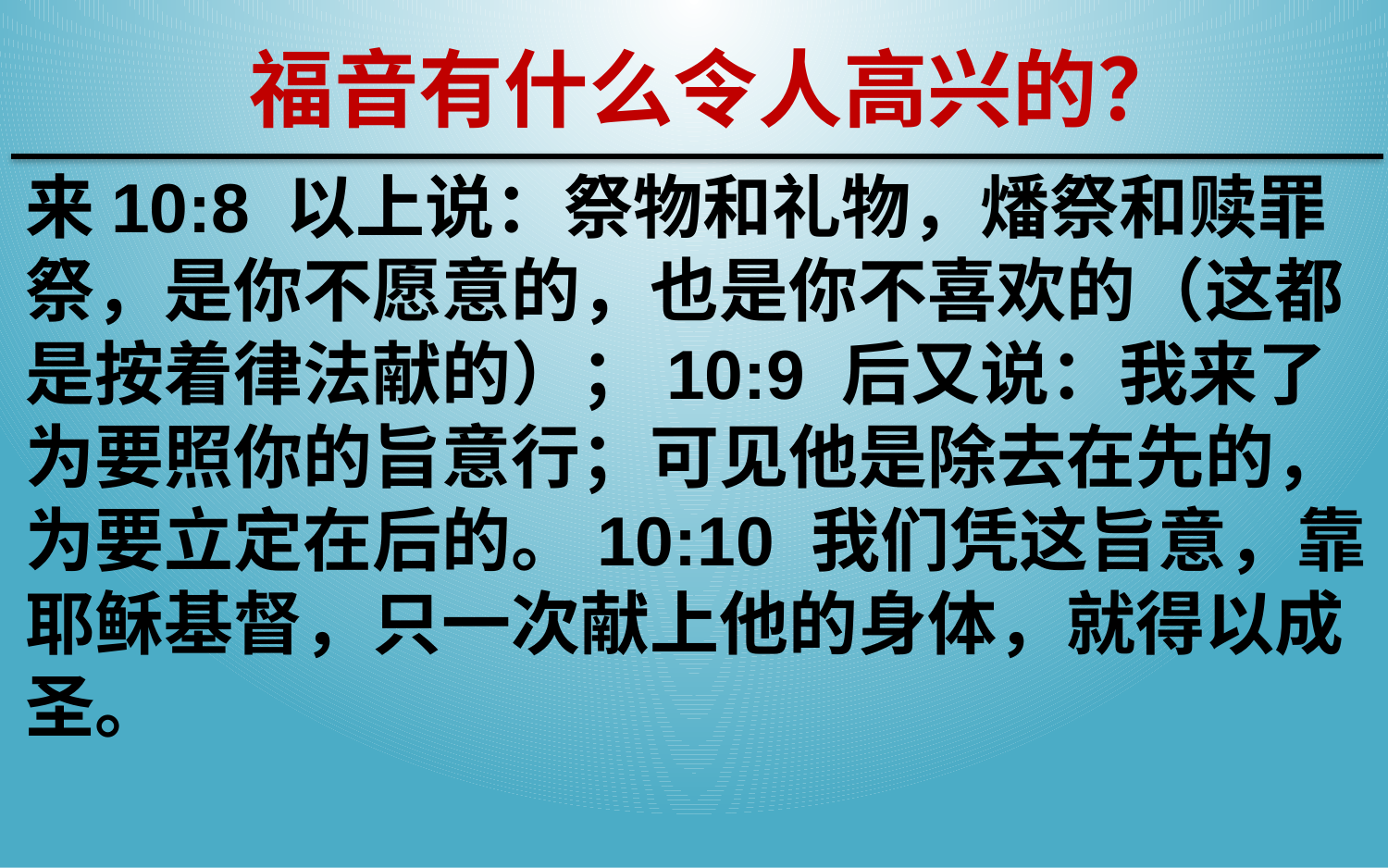

福音有什么令人高兴的？
来10:8 以上说：祭物和礼物，燔祭和赎罪祭，是你不愿意的，也是你不喜欢的（这都是按着律法献的）；10:9 后又说：我来了为要照你的旨意行；可见他是除去在先的，为要立定在后的。10:10 我们凭这旨意，靠耶稣基督，只一次献上他的身体，就得以成圣。